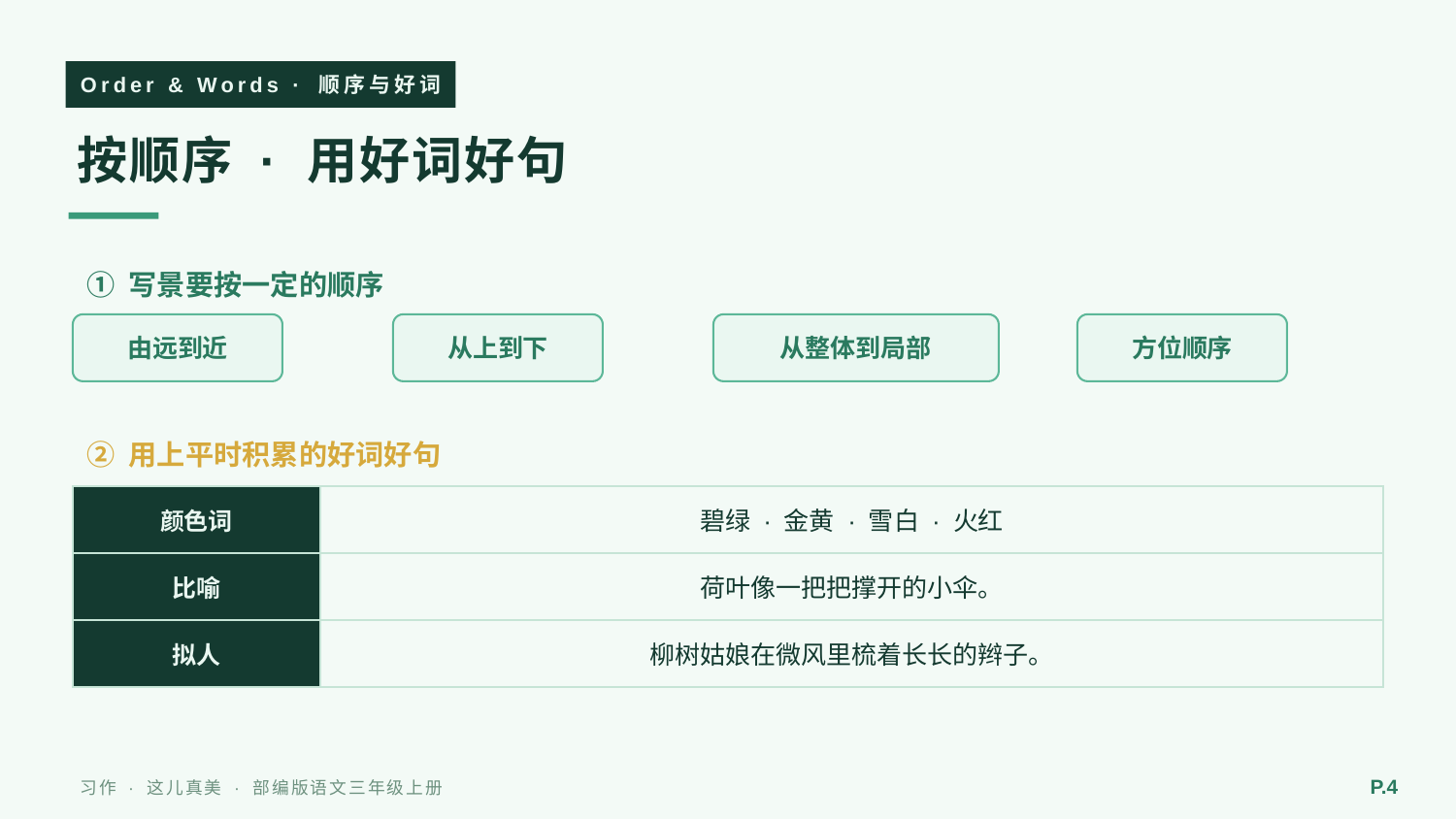

Order & Words · 顺序与好词

按顺序 · 用好词好句

① 写景要按一定的顺序

由远到近

从上到下

从整体到局部

方位顺序
② 用上平时积累的好词好句
| 颜色词 | 碧绿 · 金黄 · 雪白 · 火红 |
| --- | --- |
| 比喻 | 荷叶像一把把撑开的小伞。 |
| 拟人 | 柳树姑娘在微风里梳着长长的辫子。 |
P.4
习作 · 这儿真美 · 部编版语文三年级上册